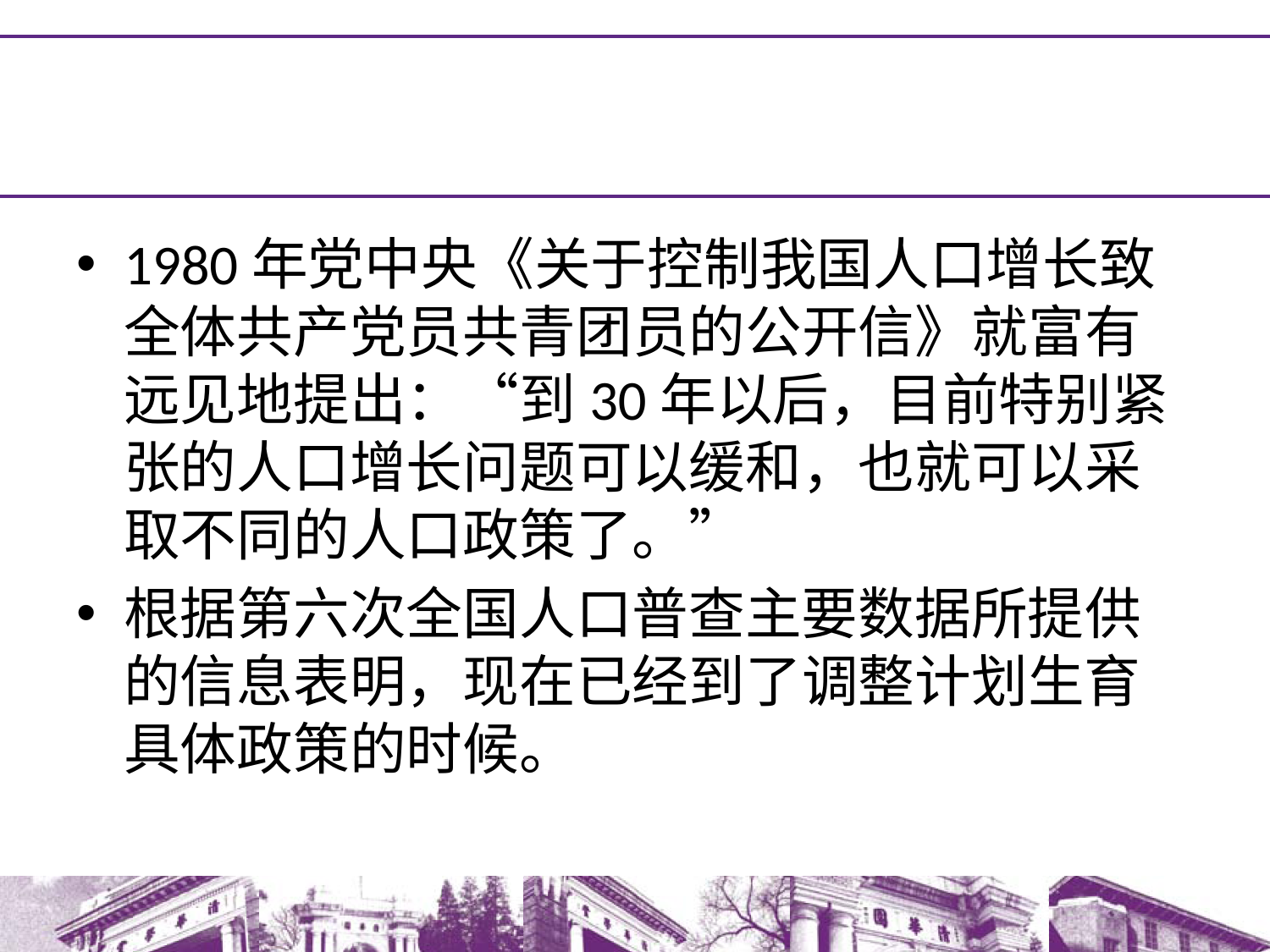

#
1980年党中央《关于控制我国人口增长致全体共产党员共青团员的公开信》就富有远见地提出：“到30年以后，目前特别紧张的人口增长问题可以缓和，也就可以采取不同的人口政策了。”
根据第六次全国人口普查主要数据所提供的信息表明，现在已经到了调整计划生育具体政策的时候。